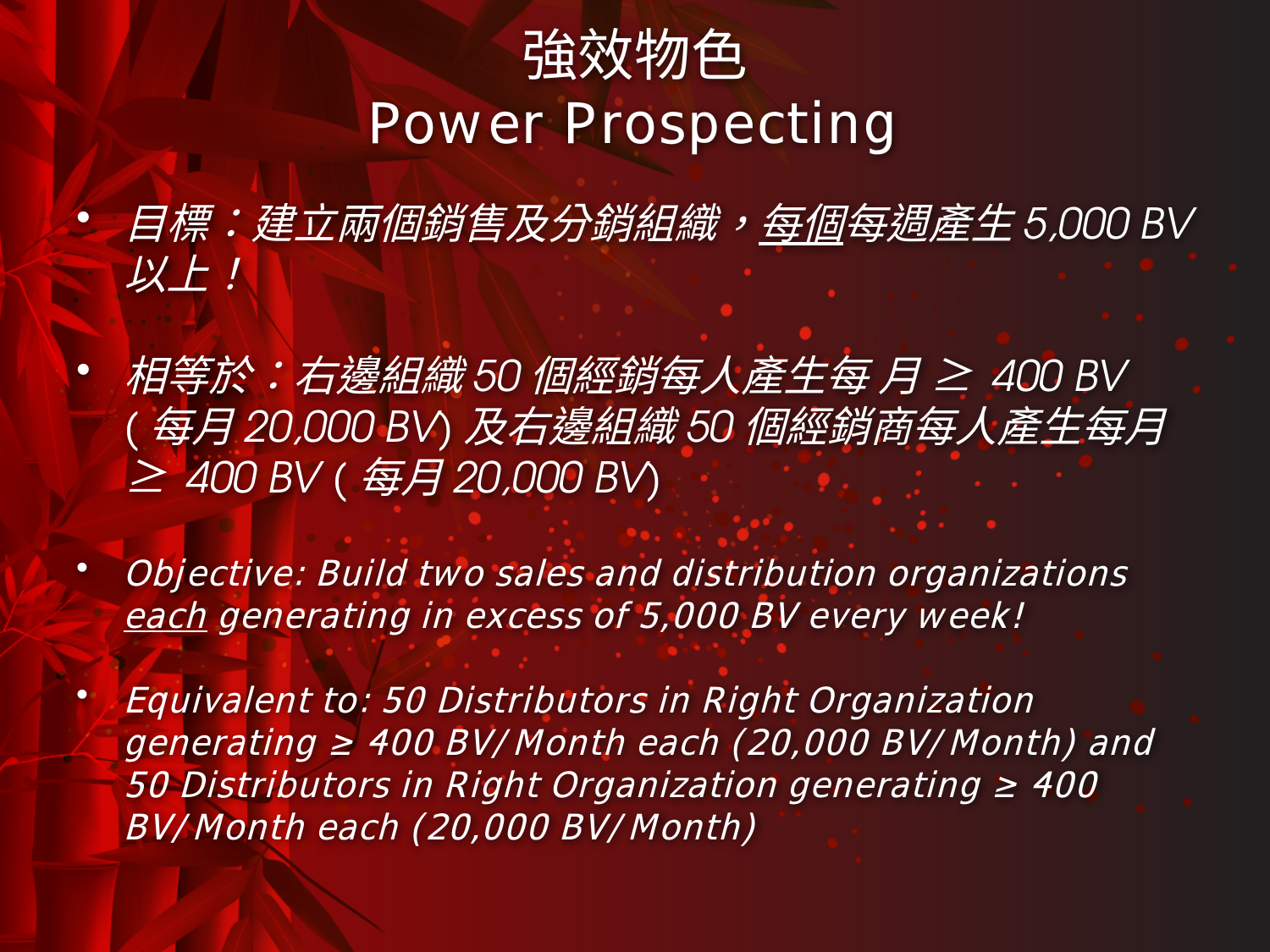

# 強效物色 Power Prospecting
目標：建立兩個銷售及分銷組織，每個每週產生5,000 BV以上！
相等於：右邊組織50個經銷每人產生每 月 ≥ 400 BV (每月20,000 BV)及右邊組織50個經銷商每人產生每月 ≥ 400 BV (每月20,000 BV)
Objective: Build two sales and distribution organizations each generating in excess of 5,000 BV every week!
Equivalent to: 50 Distributors in Right Organization generating ≥ 400 BV/Month each (20,000 BV/Month) and 50 Distributors in Right Organization generating ≥ 400 BV/Month each (20,000 BV/Month)